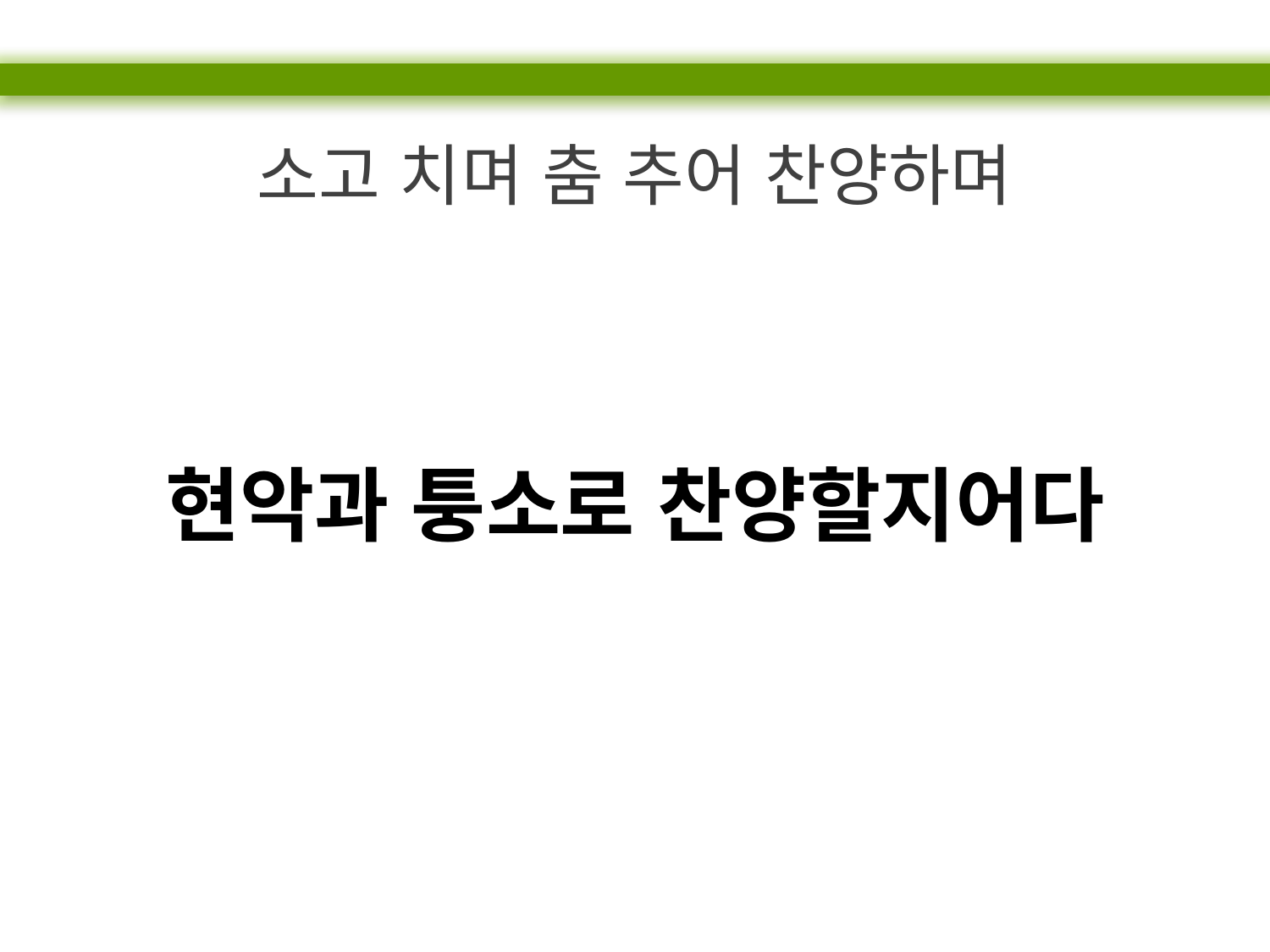

소고 치며 춤 추어 찬양하며
현악과 퉁소로 찬양할지어다